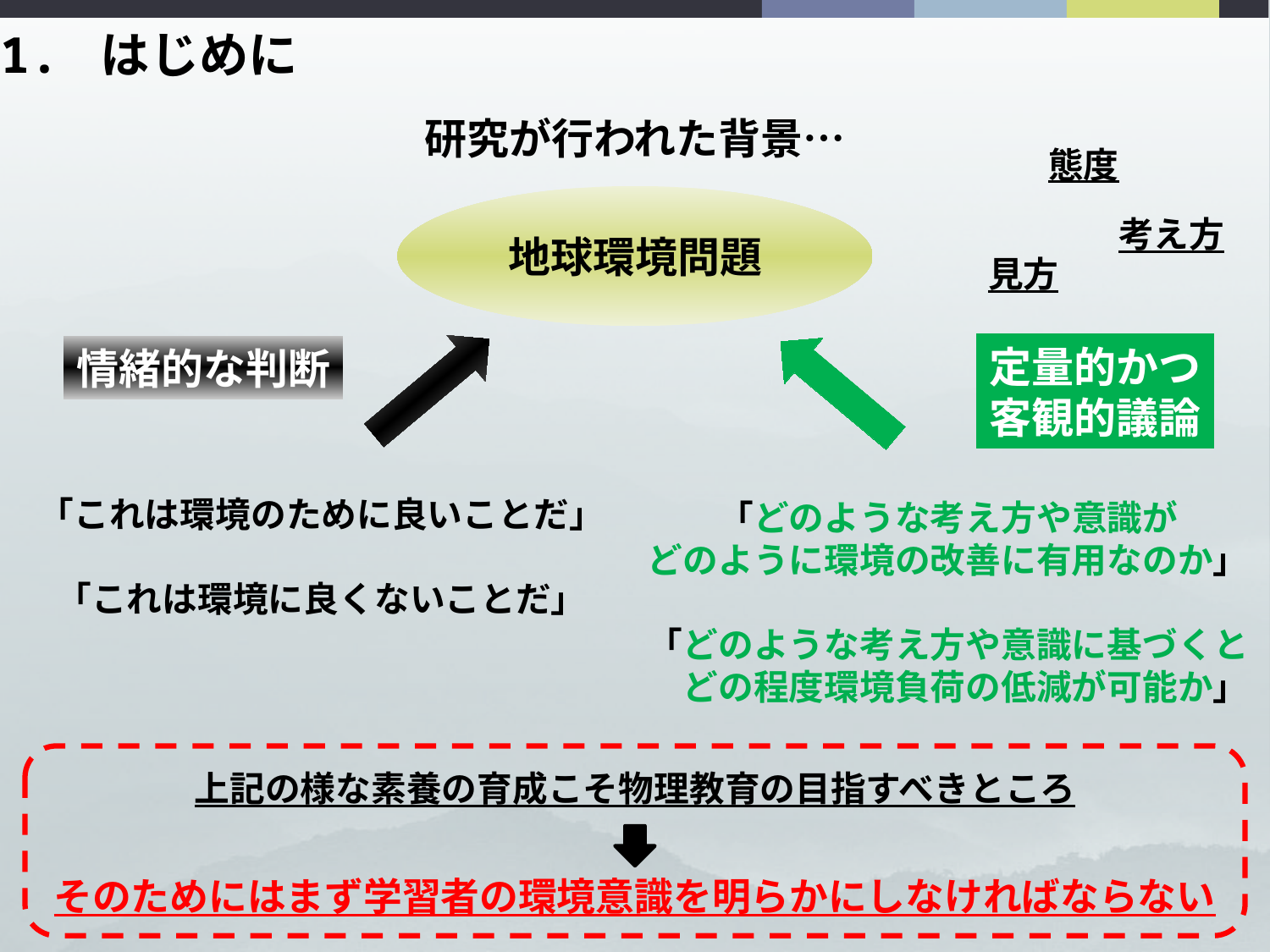

1. はじめに
研究が行われた背景…
態度
地球環境問題
考え方
見方
定量的かつ
客観的議論
情緒的な判断

「これは環境のために良いことだ」

「これは環境に良くないことだ」
「どのような考え方や意識が
どのように環境の改善に有用なのか」

「どのような考え方や意識に基づくと
　どの程度環境負荷の低減が可能か」

上記の様な素養の育成こそ物理教育の目指すべきところ

そのためにはまず学習者の環境意識を明らかにしなければならない